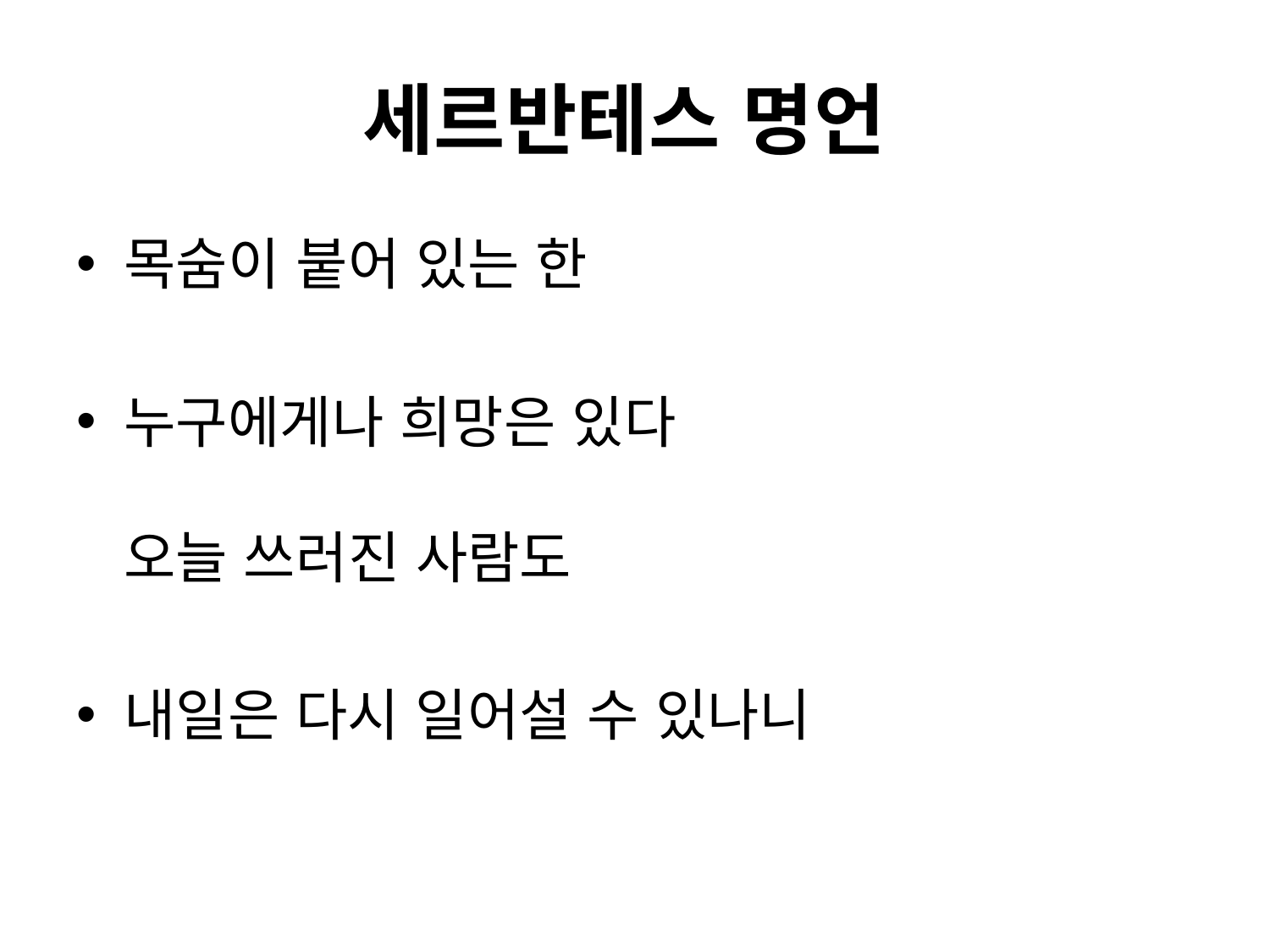

# 세르반테스 명언
목숨이 붙어 있는 한

누구에게나 희망은 있다
오늘 쓰러진 사람도

내일은 다시 일어설 수 있나니